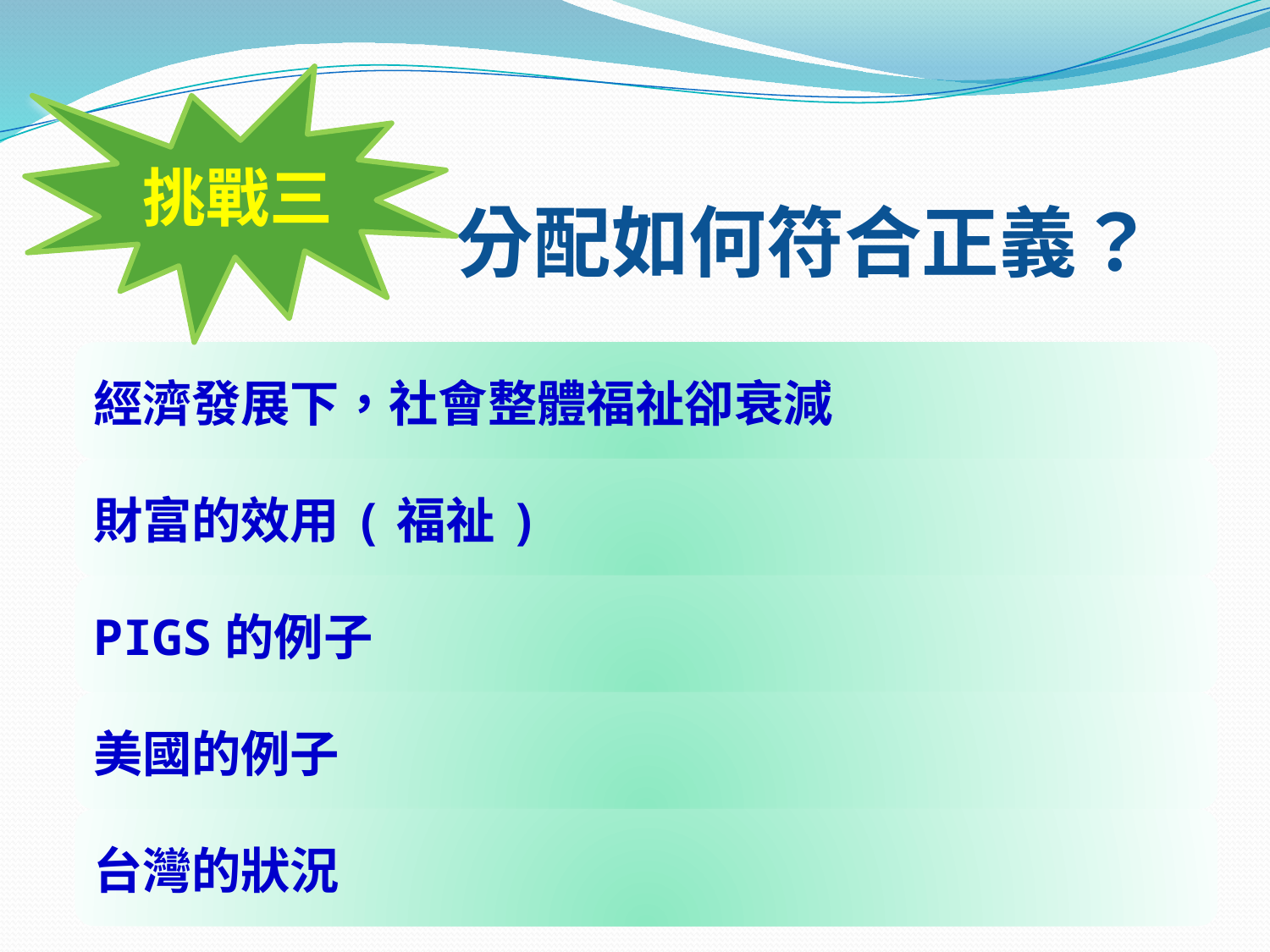

挑戰三
# 分配如何符合正義？
經濟發展下，社會整體福祉卻衰減
財富的效用(福祉)
PIGS的例子
美國的例子
台灣的狀況